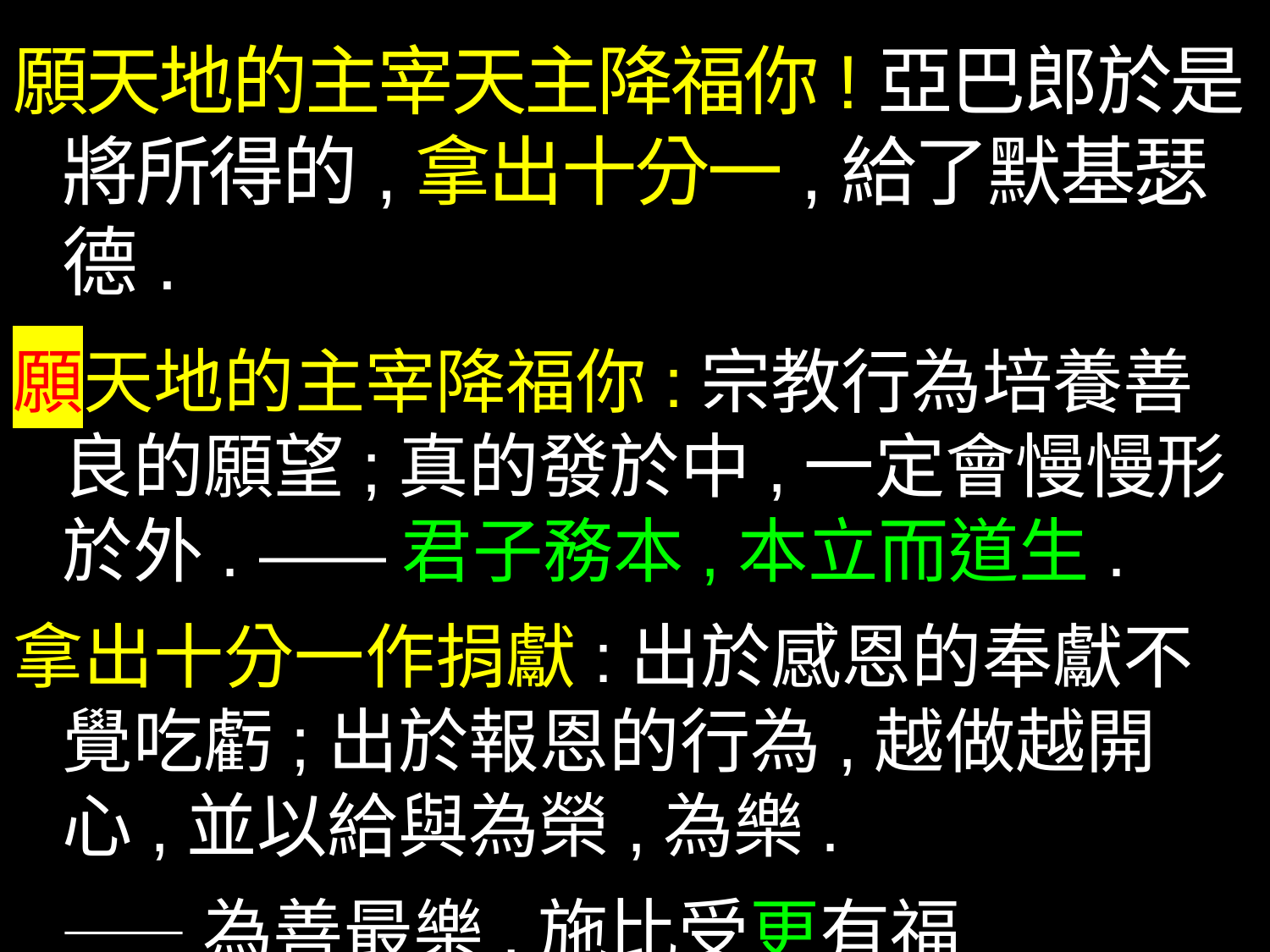

願天地的主宰天主降福你!亞巴郎於是將所得的,拿出十分一,給了默基瑟德.
願天地的主宰降福你:宗教行為培養善良的願望;真的發於中,一定會慢慢形於外. ——君子務本,本立而道生.
拿出十分一作捐獻:出於感恩的奉獻不覺吃虧;出於報恩的行為,越做越開心,並以給與為榮,為樂.
   ——為善最樂,施比受更有福